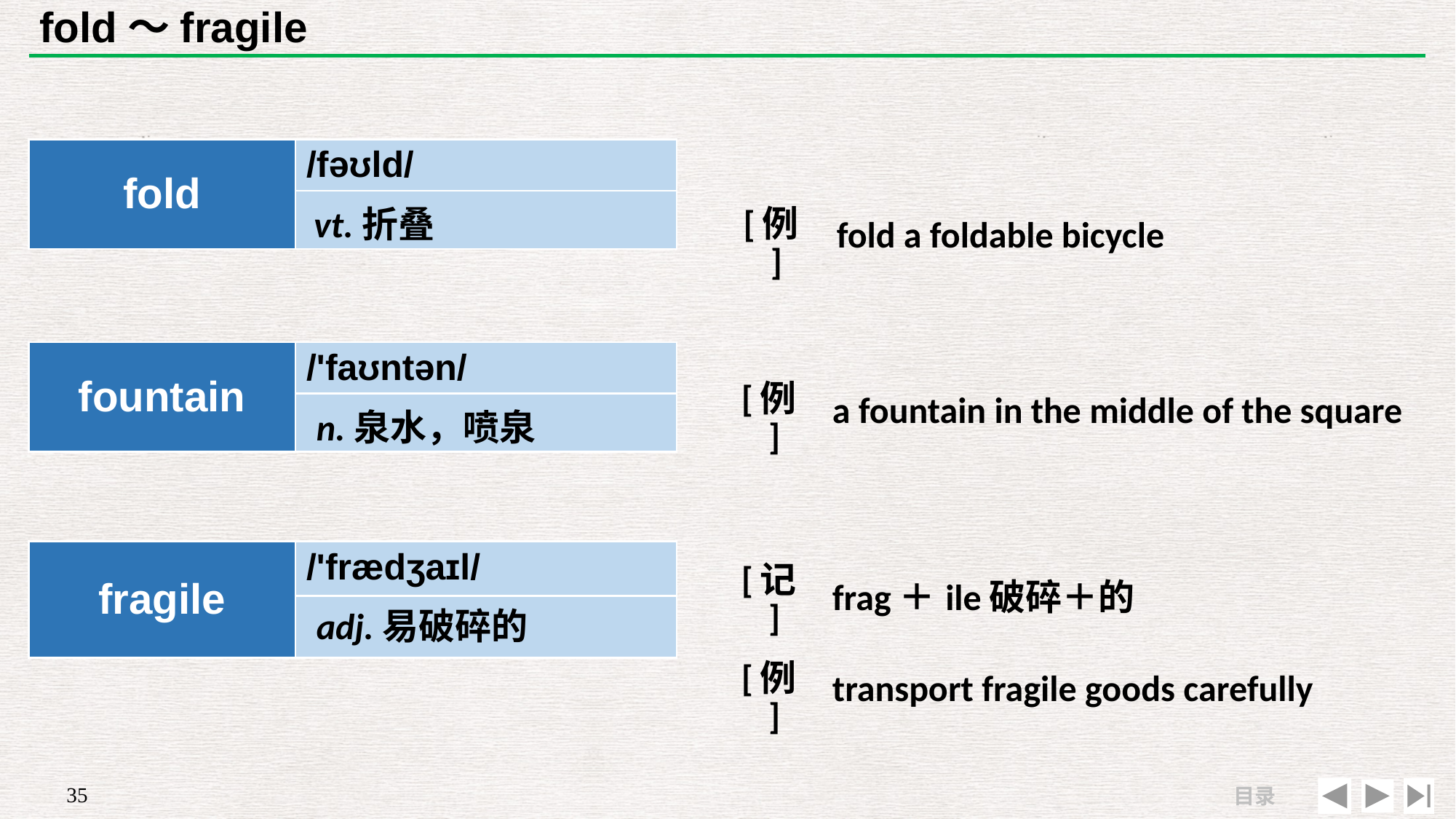

# fold～fragile

| fold | /fəʊld/ |
| --- | --- |
|  |  |
|  |  |
| --- | --- |
| [例] | fold a foldable bicycle |
vt.折叠
|  |  |
| --- | --- |
| [例] | a fountain in the middle of the square |
| fountain | /'faʊntən/ |
| --- | --- |
|  |  |
n.泉水，喷泉
| fragile | /'frædʒaɪl/ |
| --- | --- |
|  |  |
| [记] | frag＋ile破碎＋的 |
| --- | --- |
| [例] | transport fragile goods carefully |
adj.易破碎的